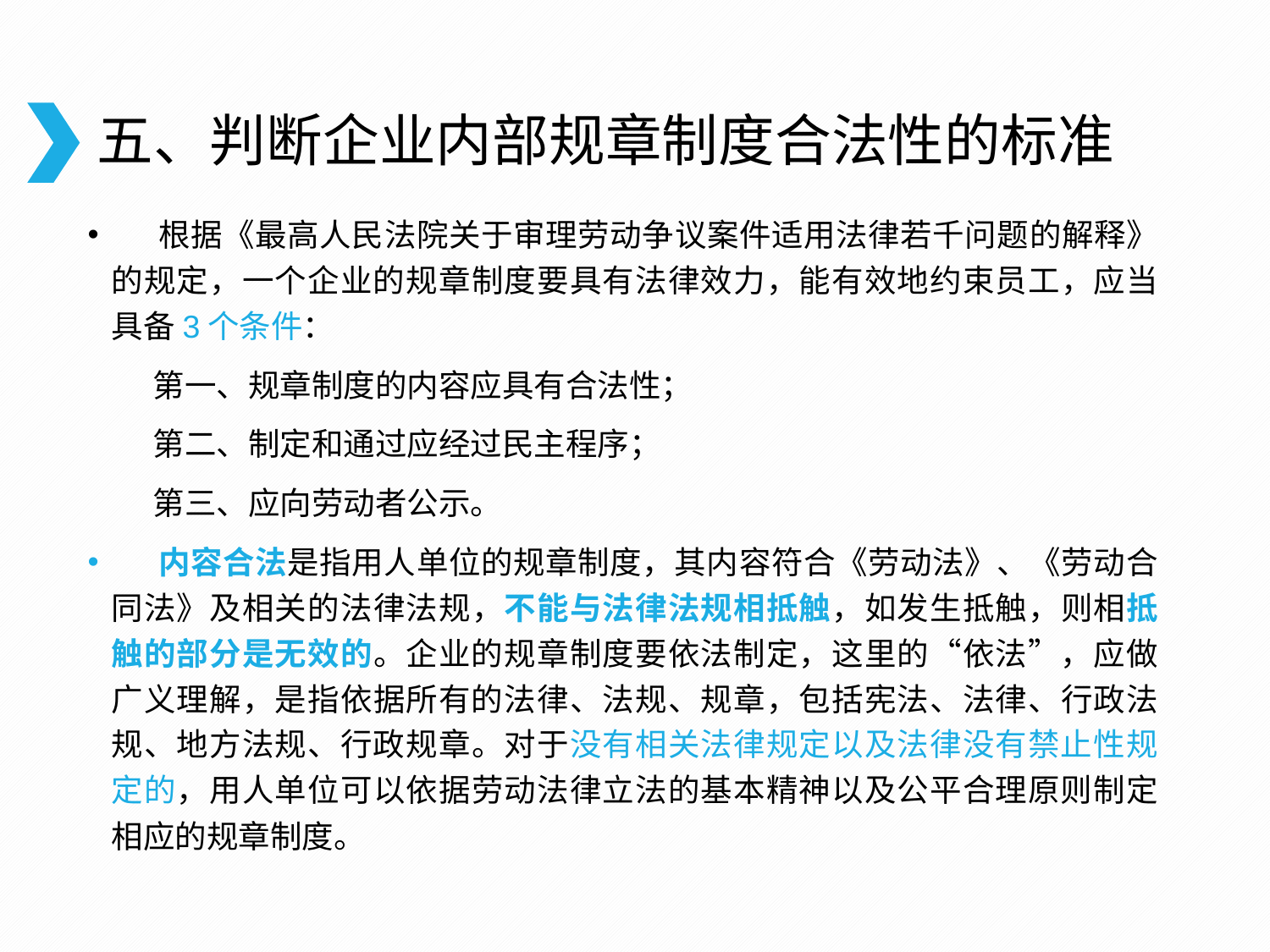

# 五、判断企业内部规章制度合法性的标准
     根据《最高人民法院关于审理劳动争议案件适用法律若千问题的解释》的规定，一个企业的规章制度要具有法律效力，能有效地约束员工，应当具备3个条件：
        第一、规章制度的内容应具有合法性；
        第二、制定和通过应经过民主程序；
        第三、应向劳动者公示。
     内容合法是指用人单位的规章制度，其内容符合《劳动法》、《劳动合同法》及相关的法律法规，不能与法律法规相抵触，如发生抵触，则相抵触的部分是无效的。企业的规章制度要依法制定，这里的“依法”，应做广义理解，是指依据所有的法律、法规、规章，包括宪法、法律、行政法规、地方法规、行政规章。对于没有相关法律规定以及法律没有禁止性规定的，用人单位可以依据劳动法律立法的基本精神以及公平合理原则制定相应的规章制度。

35